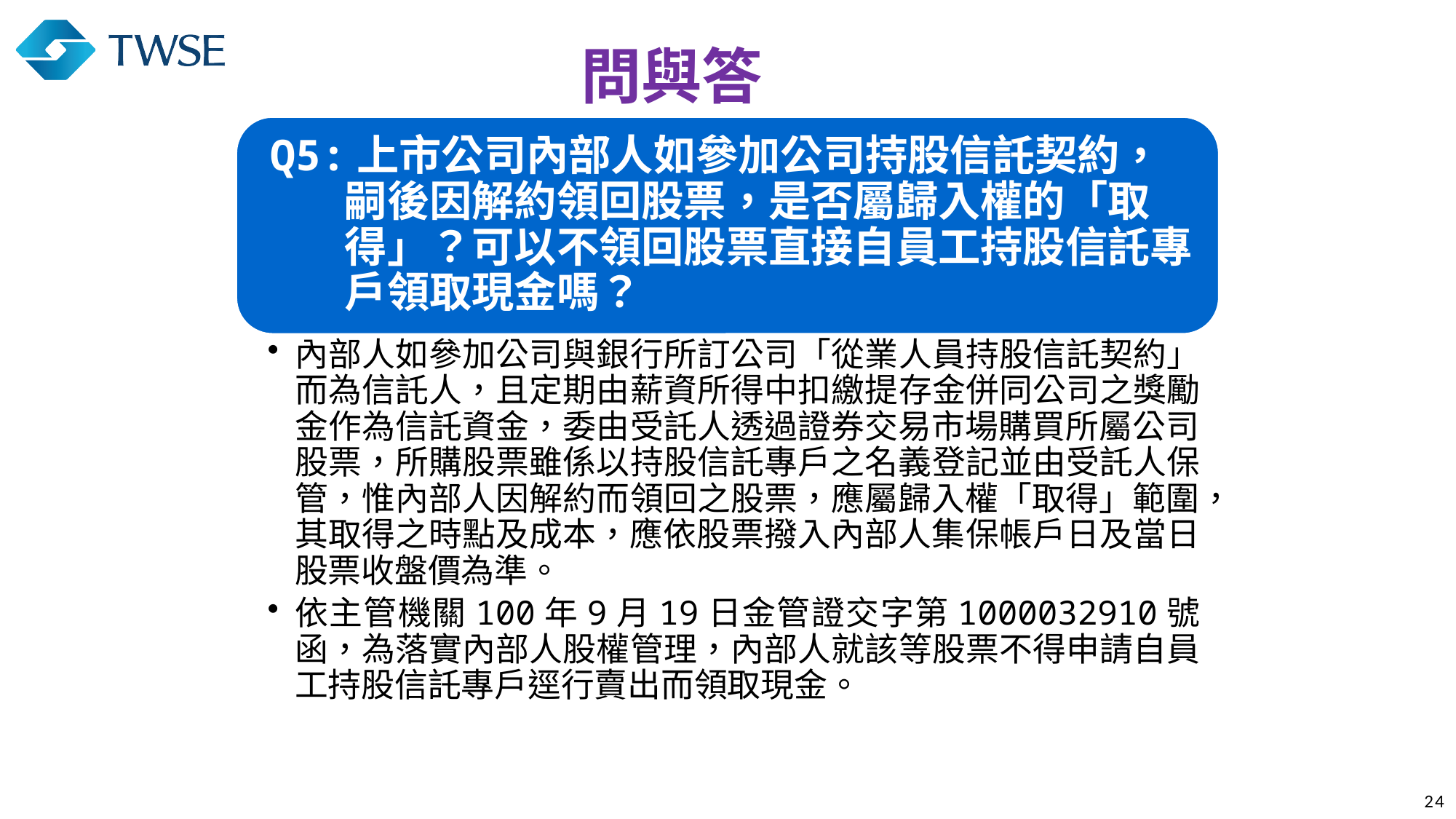

#
問與答
Q5:上市公司內部人如參加公司持股信託契約，嗣後因解約領回股票，是否屬歸入權的「取得」？可以不領回股票直接自員工持股信託專戶領取現金嗎？
內部人如參加公司與銀行所訂公司「從業人員持股信託契約」而為信託人，且定期由薪資所得中扣繳提存金併同公司之獎勵金作為信託資金，委由受託人透過證券交易市場購買所屬公司股票，所購股票雖係以持股信託專戶之名義登記並由受託人保管，惟內部人因解約而領回之股票，應屬歸入權「取得」範圍，其取得之時點及成本，應依股票撥入內部人集保帳戶日及當日股票收盤價為準。
依主管機關100年9月19日金管證交字第1000032910號函，為落實內部人股權管理，內部人就該等股票不得申請自員工持股信託專戶逕行賣出而領取現金。

24